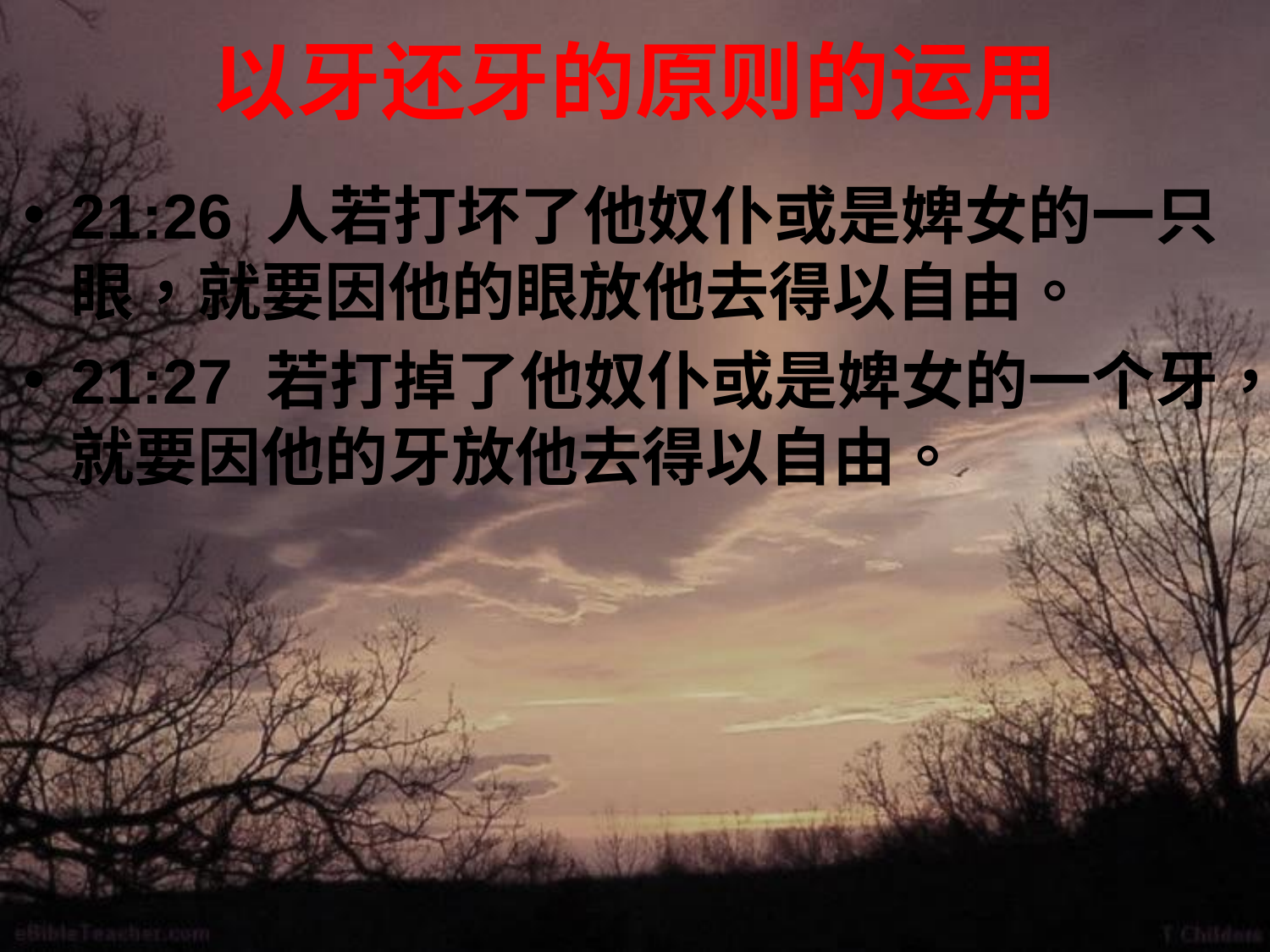

# 以牙还牙的原则的运用
21:26 人若打坏了他奴仆或是婢女的一只眼，就要因他的眼放他去得以自由。
21:27 若打掉了他奴仆或是婢女的一个牙，就要因他的牙放他去得以自由。